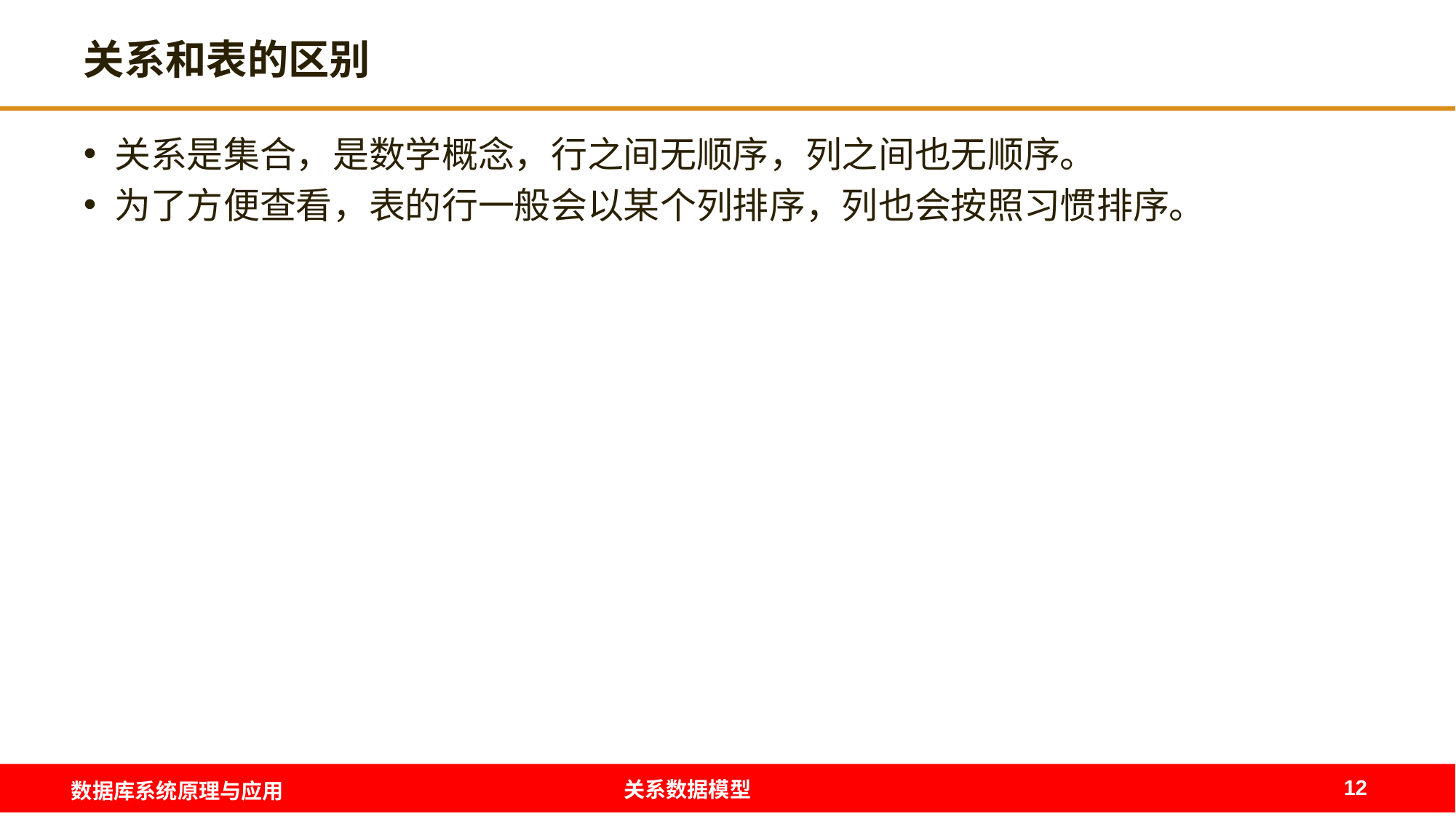

# 关系和表的区别
关系是集合，是数学概念，行之间无顺序，列之间也无顺序。
为了方便查看，表的行一般会以某个列排序，列也会按照习惯排序。